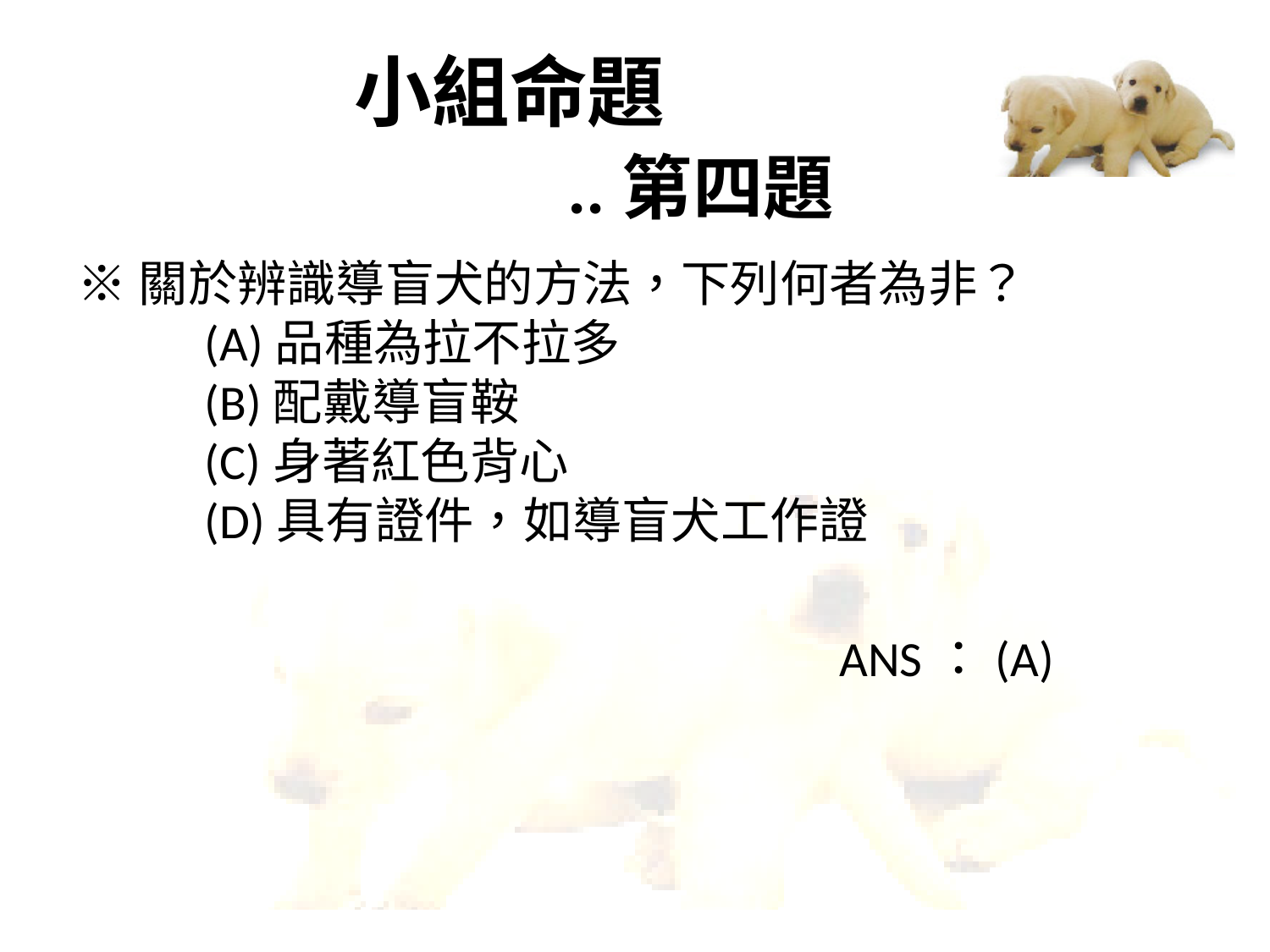

# 小組命題 ..第四題
※關於辨識導盲犬的方法，下列何者為非？
	(A)品種為拉不拉多
	(B)配戴導盲鞍
	(C)身著紅色背心
	(D)具有證件，如導盲犬工作證

						ANS：(A)